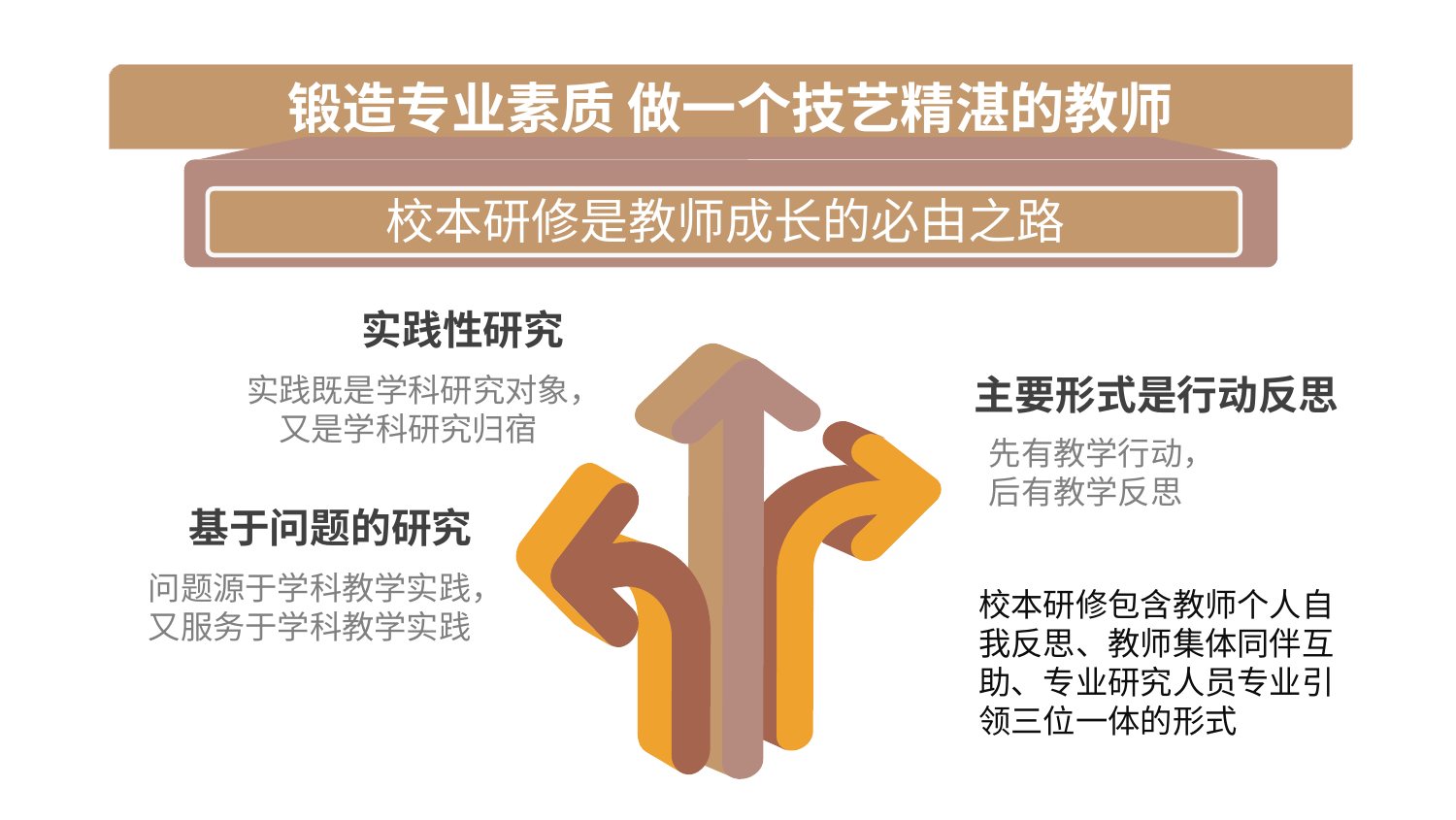

锻造专业素质 做一个技艺精湛的教师

校本研修是教师成长的必由之路
实践性研究

实践既是学科研究对象，
又是学科研究归宿
主要形式是行动反思

先有教学行动，
后有教学反思

基于问题的研究
问题源于学科教学实践，又服务于学科教学实践
校本研修包含教师个人自我反思、教师集体同伴互助、专业研究人员专业引领三位一体的形式